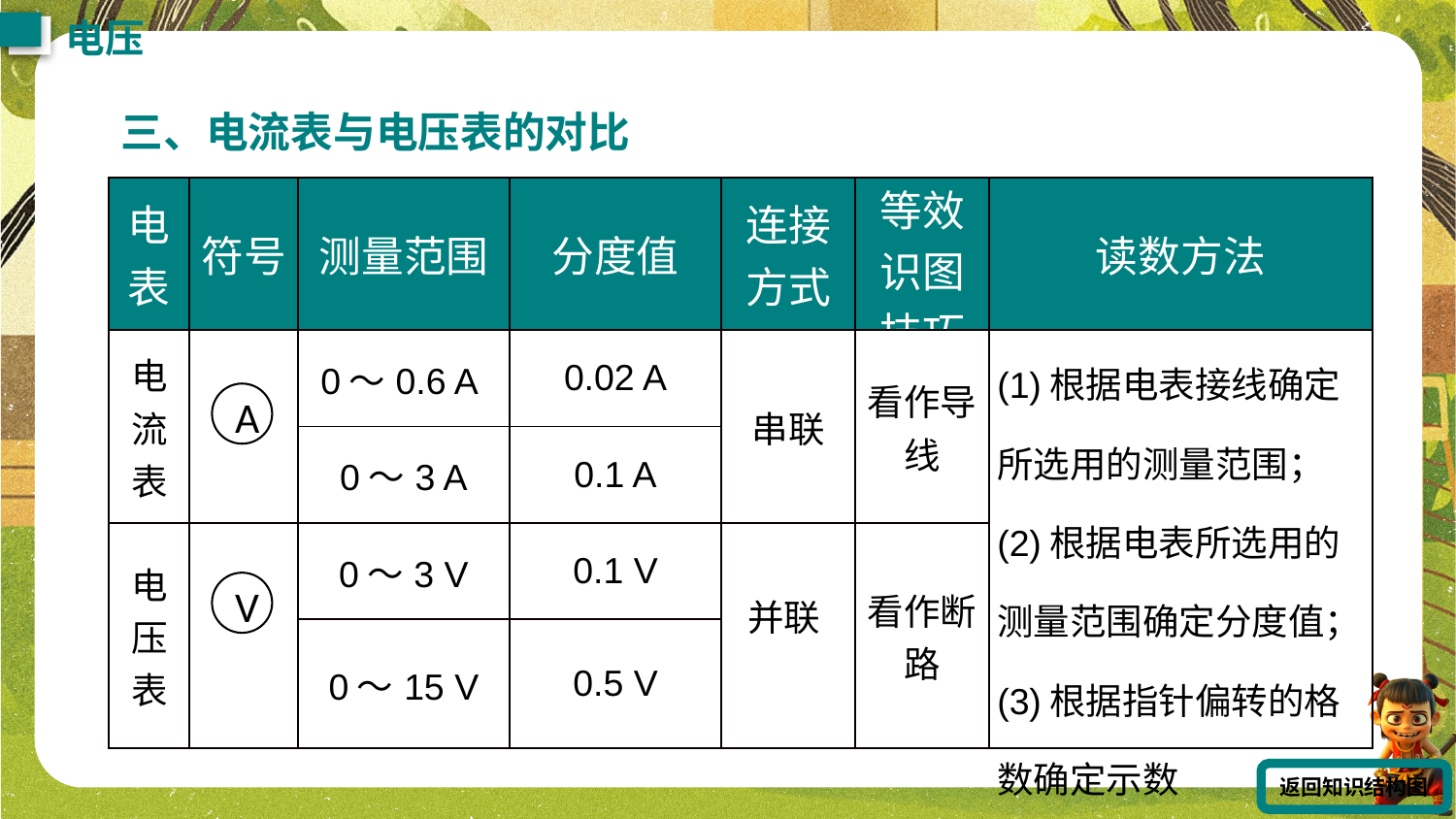

电压

三、电流表与电压表的对比
| 电表 | 符号 | 测量范围 | 分度值 | 连接方式 | 等效识图技巧 | 读数方法 |
| --- | --- | --- | --- | --- | --- | --- |
| 电流表 |  | 0～0.6 A | 0.02 A | 串联 | 看作导线 | (1)根据电表接线确定所选用的测量范围； (2)根据电表所选用的测量范围确定分度值； (3)根据指针偏转的格数确定示数 |
|  |  | 0～3 A | 0.1 A |  |  |  |
| 电压表 |  | 0～3 V | 0.1 V | 并联 | 看作断路 |  |
|  |  | 0～15 V | 0.5 V |  |  |  |

A

V
返回知识结构图